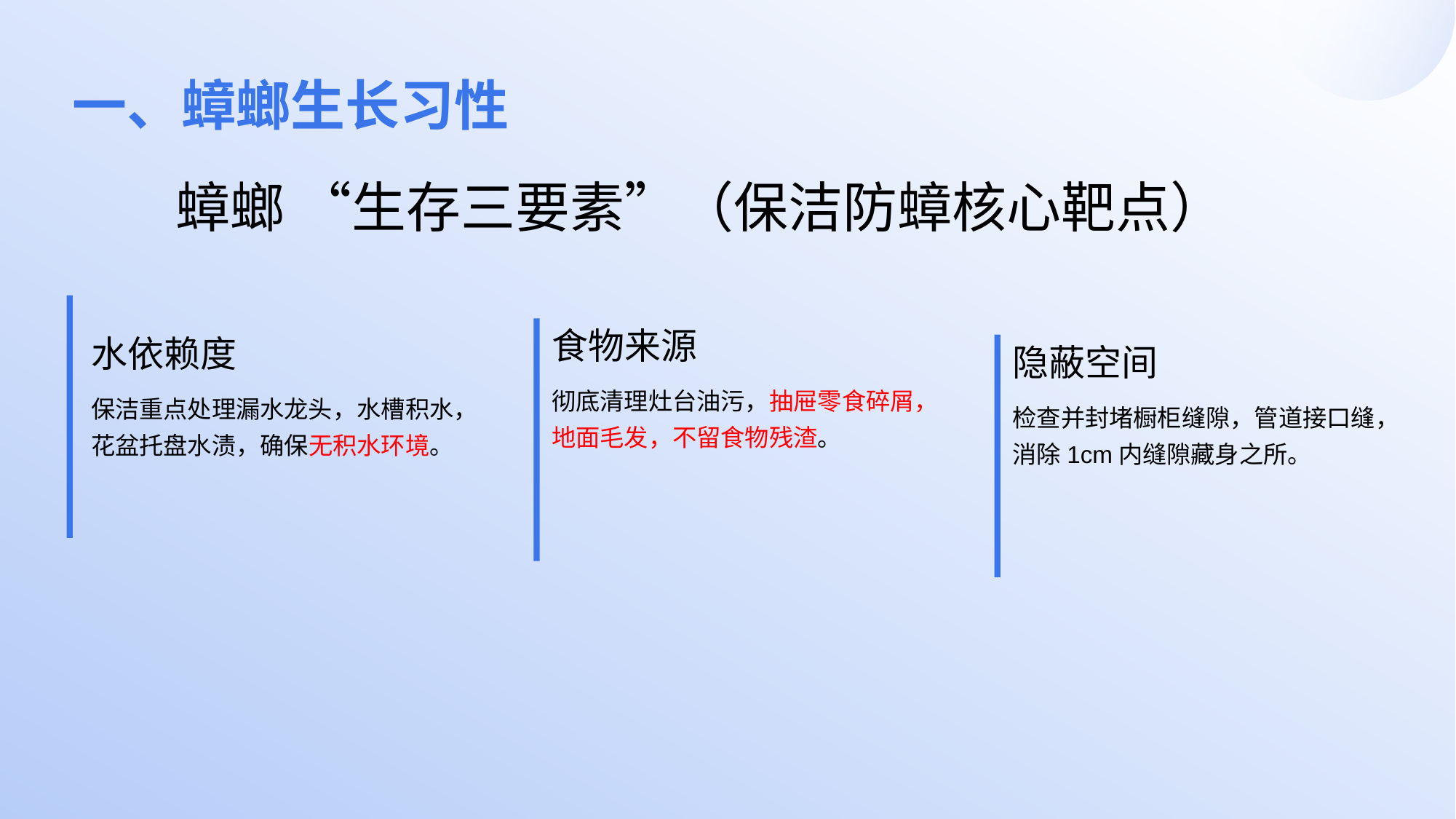

一、蟑螂生长习性
蟑螂 “生存三要素”（保洁防蟑核心靶点）

食物来源
水依赖度

隐蔽空间
彻底清理灶台油污，抽屉零食碎屑，地面毛发，不留食物残渣。
保洁重点处理漏水龙头，水槽积水，花盆托盘水渍，确保无积水环境。
检查并封堵橱柜缝隙，管道接口缝，消除1cm内缝隙藏身之所。